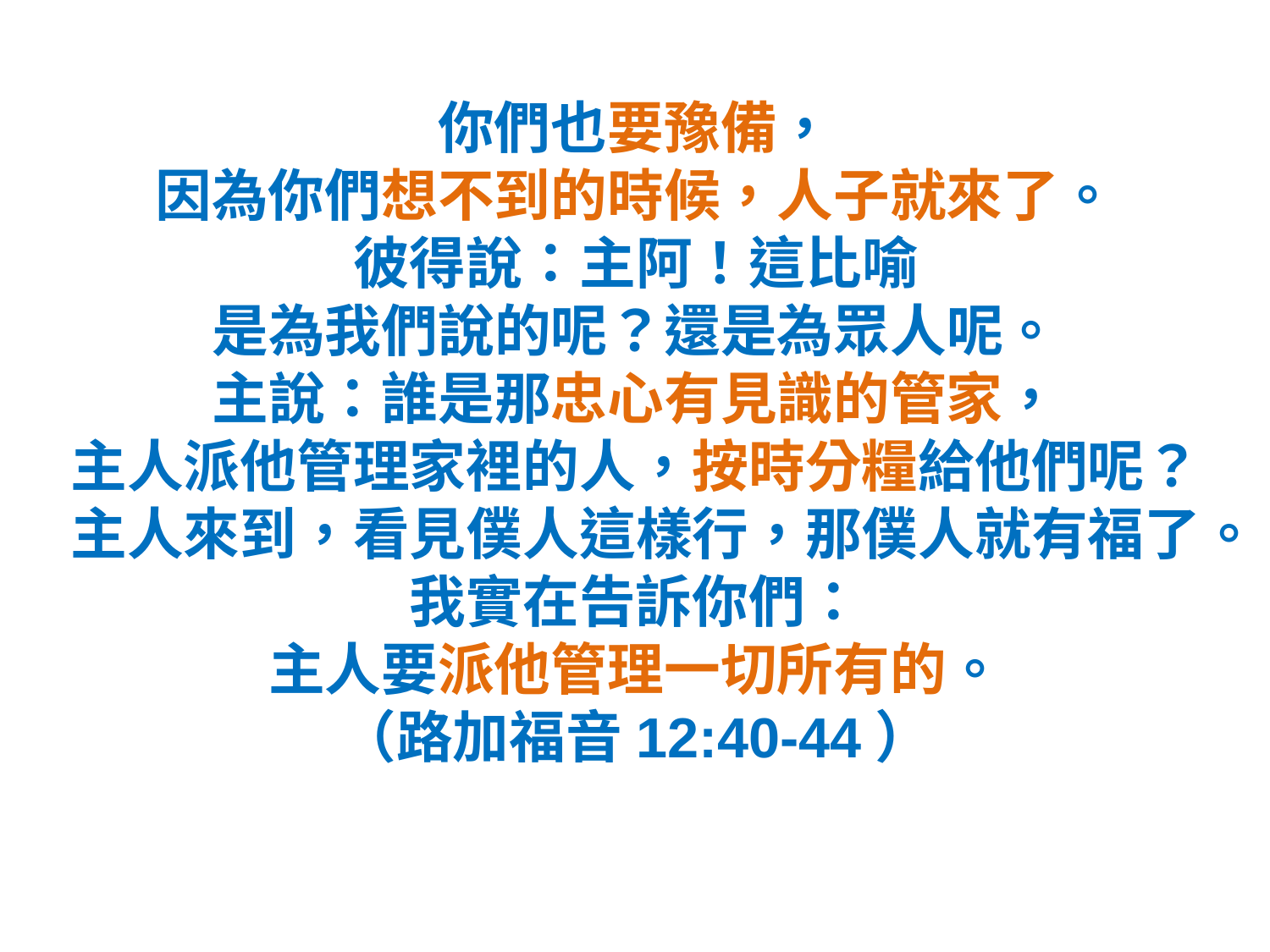

你們也要豫備，
因為你們想不到的時候，人子就來了。
彼得說：主阿！這比喻
是為我們說的呢？還是為眾人呢。
主說：誰是那忠心有見識的管家，
主人派他管理家裡的人，按時分糧給他們呢？
主人來到，看見僕人這樣行，那僕人就有福了。
我實在告訴你們：
主人要派他管理一切所有的。
（路加福音12:40-44）